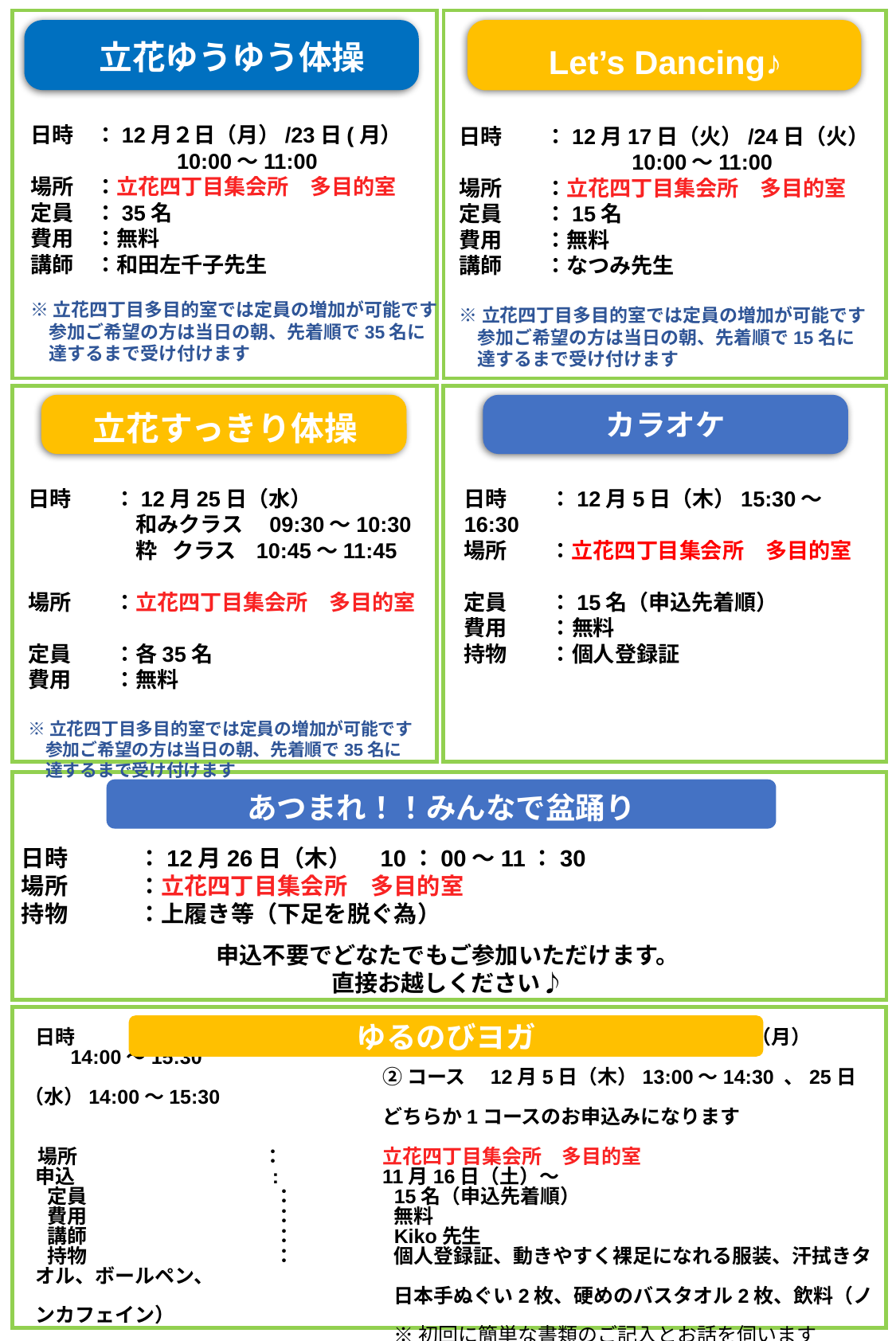

立花ゆうゆう体操

Let’s Dancing♪
日時　：12月２日（月）/23日(月）
	　10:00～11:00
場所　：立花四丁目集会所　多目的室
定員　：35名
費用　：無料
講師　：和田左千子先生

※立花四丁目多目的室では定員の増加が可能です
　参加ご希望の方は当日の朝、先着順で35名に
　達するまで受け付けます
日時　　：12月17日（火）/24日（火）
	　　 10:00～11:00
場所　　：立花四丁目集会所　多目的室
定員　　：15名
費用　　：無料
講師　　：なつみ先生

※立花四丁目多目的室では定員の増加が可能です
　参加ご希望の方は当日の朝、先着順で15名に
　達するまで受け付けます

立花すっきり体操
立花すっきり体操
カラオケ
日時　　：12月25日（水）
　　　　　和みクラス　09:30～10:30
　　　　　粋   クラス   10:45～11:45

場所　　：立花四丁目集会所　多目的室
定員　　：各35名
費用　　：無料

※立花四丁目多目的室では定員の増加が可能です
　参加ご希望の方は当日の朝、先着順で35名に
　達するまで受け付けます
日時　　：12月5日（木）15:30～16:30
場所　　：立花四丁目集会所　多目的室
定員　　：15名（申込先着順）
費用　　：無料
持物　　：個人登録証
日時：11月8日、22日(金)13:00～16:00
場所：立花ゆうゆう館 和室
定員　　：8名（抽選）
費用　　：無料
申込：10月1日(火)～10日(木)
　ご本人がお電話または窓口にて
抽選結果は15日(火)から当選者の方へ電話にてご連絡いたします。

あつまれ！！みんなで盆踊り
※前月に申込、抽選※
日時　　　：12月26日（木）　10：00～11：30
場所　　　：立花四丁目集会所　多目的室
持物　　　：上履き等（下足を脱ぐ為）
申込不要でどなたでもご参加いただけます。
直接お越しください♪

日時		：	①コース　12月2日（月）、23日（月）　14:00～15:30
	 		②コース　12月5日（木）13:00～14:30 、25日（水）14:00～15:30
			どちらか1コースのお申込みになります

  場所		：	立花四丁目集会所　多目的室
申込		 :	11月16日（土）～
定員		：	15名（申込先着順）
費用		：	無料
講師		：	Kiko先生
持物		：	個人登録証、動きやすく裸足になれる服装、汗拭きタオル、ボールペン、
			日本手ぬぐい2枚、硬めのバスタオル2枚、飲料（ノンカフェイン）
			※初回に簡単な書類のご記入とお話を伺います
			※受講前に血圧と体調を伺います

ゆるのびヨガ